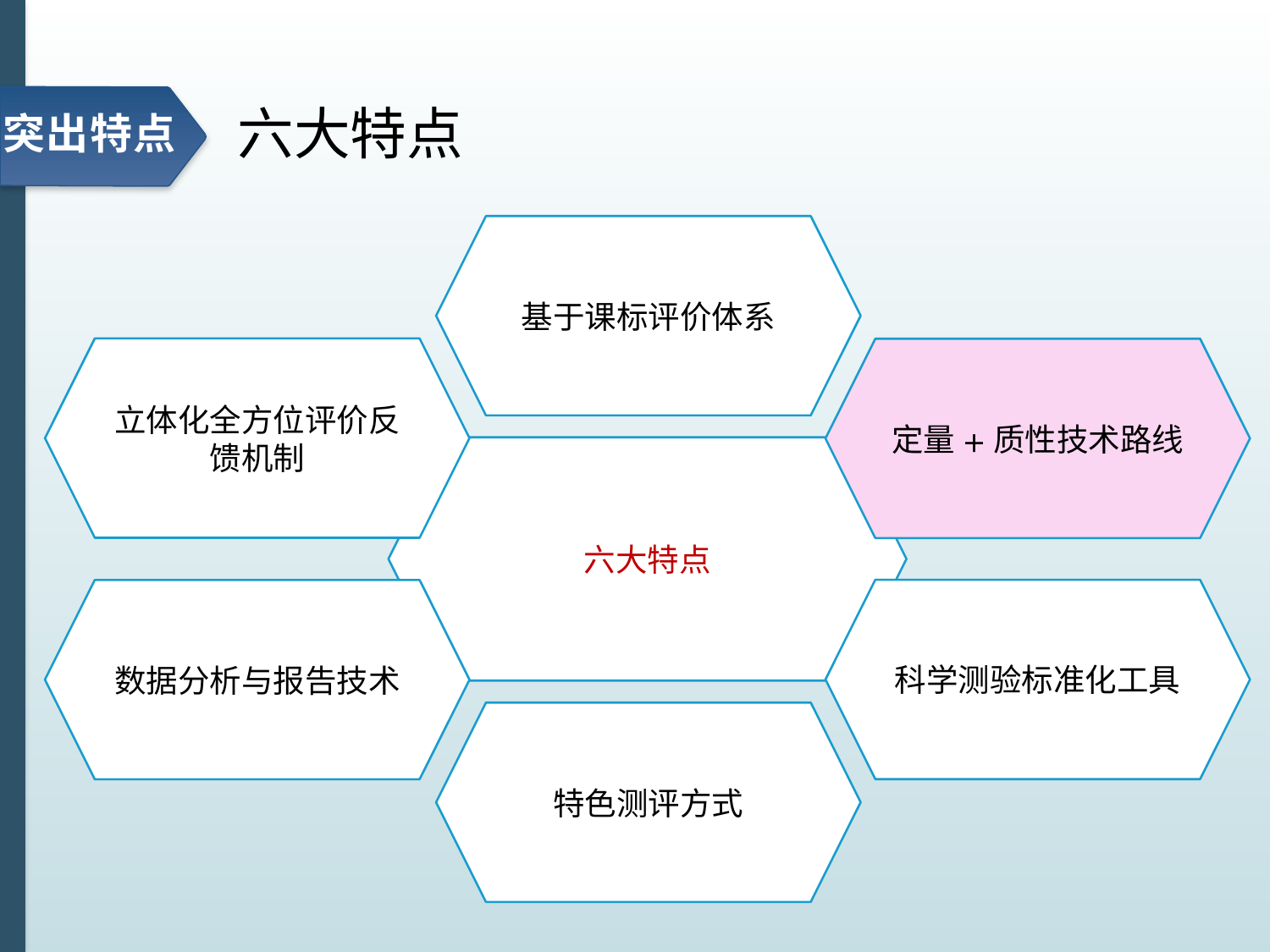

# 六大特点
突出特点
六大特点
基于课标评价体系
定量+质性技术路线
科学测验标准化工具
特色测评方式
数据分析与报告技术
立体化全方位评价反馈机制